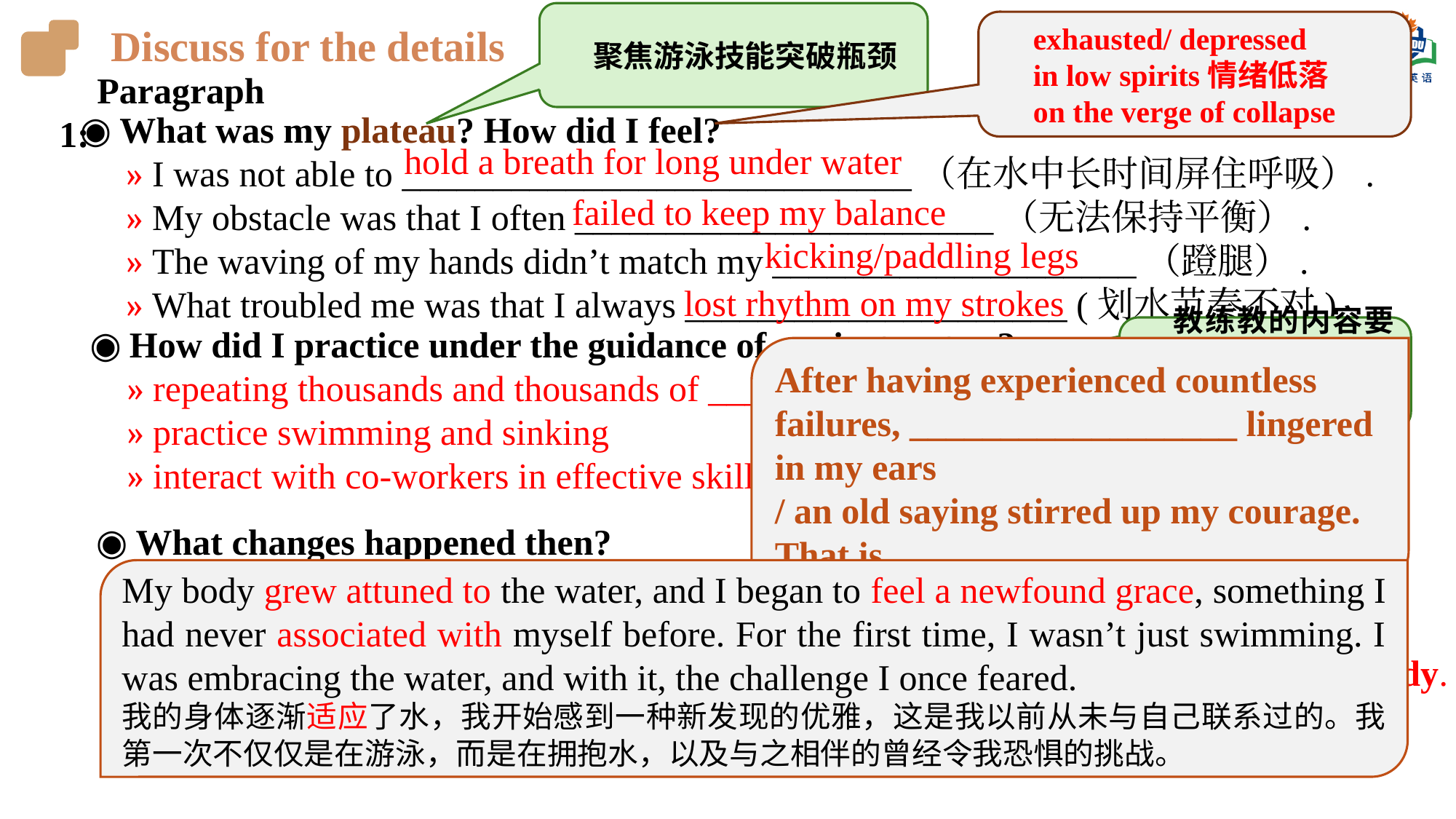

聚焦游泳技能突破瓶颈
exhausted/ depressed
in low spirits情绪低落
on the verge of collapse
Discuss for the details

Paragraph 1:
◉ What was my plateau? How did I feel?
     » I was not able to ____________________________（在水中长时间屏住呼吸）.
     » My obstacle was that I often _______________________（无法保持平衡）.
     » The waving of my hands didn’t match my ____________________（蹬腿）.
     » What troubled me was that I always _____________________ (划水节奏不对).
hold a breath for long under water
failed to keep my balance
kicking/paddling legs
lost rhythm on my strokes
◉ How did I practice under the guidance of my instructor ?
    » repeating thousands and thousands of _______________
    » practice swimming and sinking
    » interact with co-workers in effective skills
教练教的内容要跟我前面提到的“短板”或问题一致。
After having experienced countless failures, __________________ lingered in my ears
/ an old saying stirred up my courage.
That is __________________________.
◉ What changes happened then?
     »  my swimming skills improved bit by bit
     » I was expert at / grasped the trick of ______________________.
     » I felt a wave/sense/surge of ____________________________ welled up in my body.
My body grew attuned to the water, and I began to feel a newfound grace, something I had never associated with myself before. For the first time, I wasn’t just swimming. I was embracing the water, and with it, the challenge I once feared.
我的身体逐渐适应了水，我开始感到一种新发现的优雅，这是我以前从未与自己联系过的。我第一次不仅仅是在游泳，而是在拥抱水，以及与之相伴的曾经令我恐惧的挑战。
achievements / confidence/energy